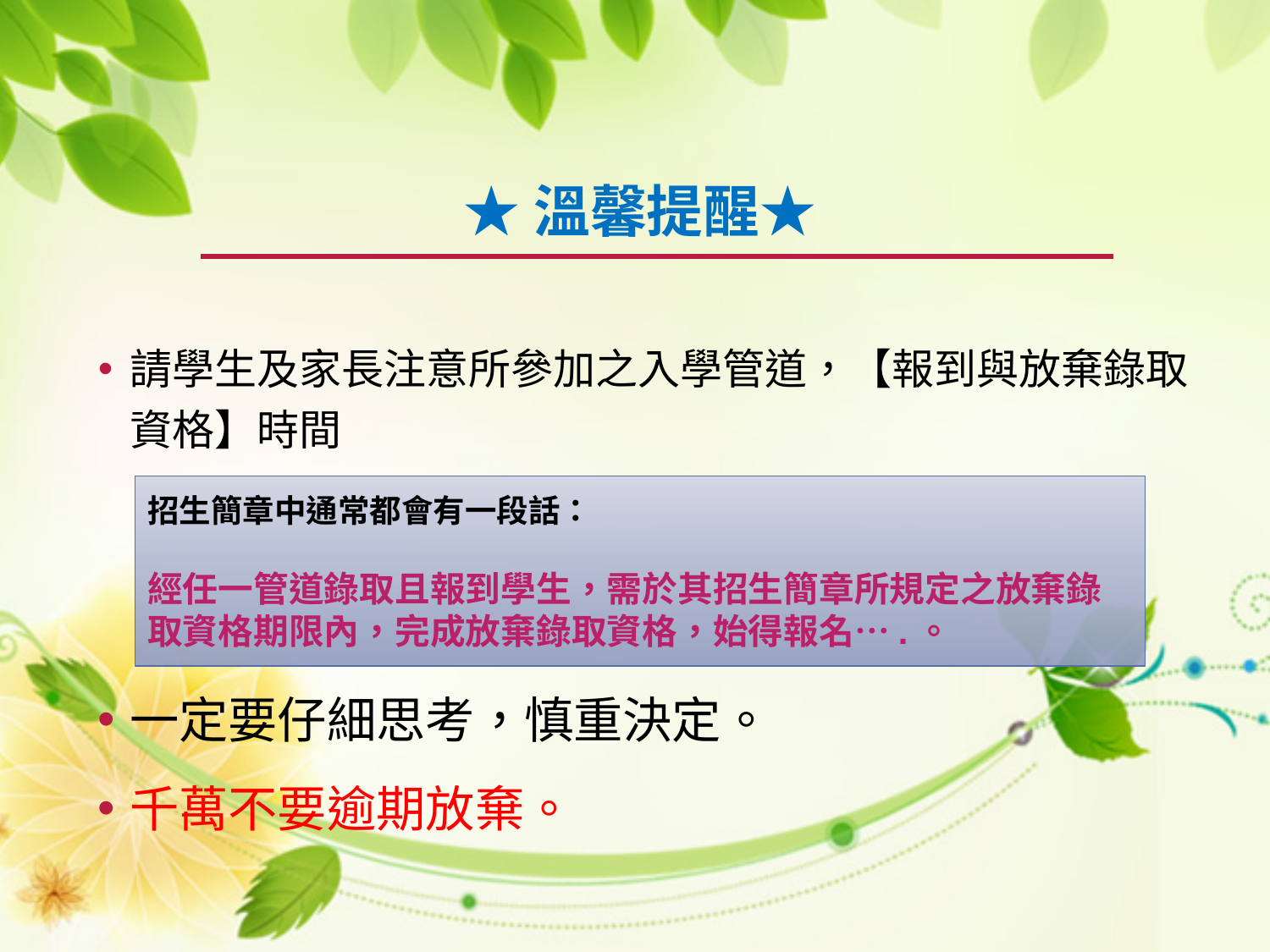

# ★溫馨提醒★
請學生及家長注意所參加之入學管道，【報到與放棄錄取資格】時間

一定要仔細思考，慎重決定。
千萬不要逾期放棄。

招生簡章中通常都會有一段話：

經任一管道錄取且報到學生，需於其招生簡章所規定之放棄錄取資格期限內，完成放棄錄取資格，始得報名….。